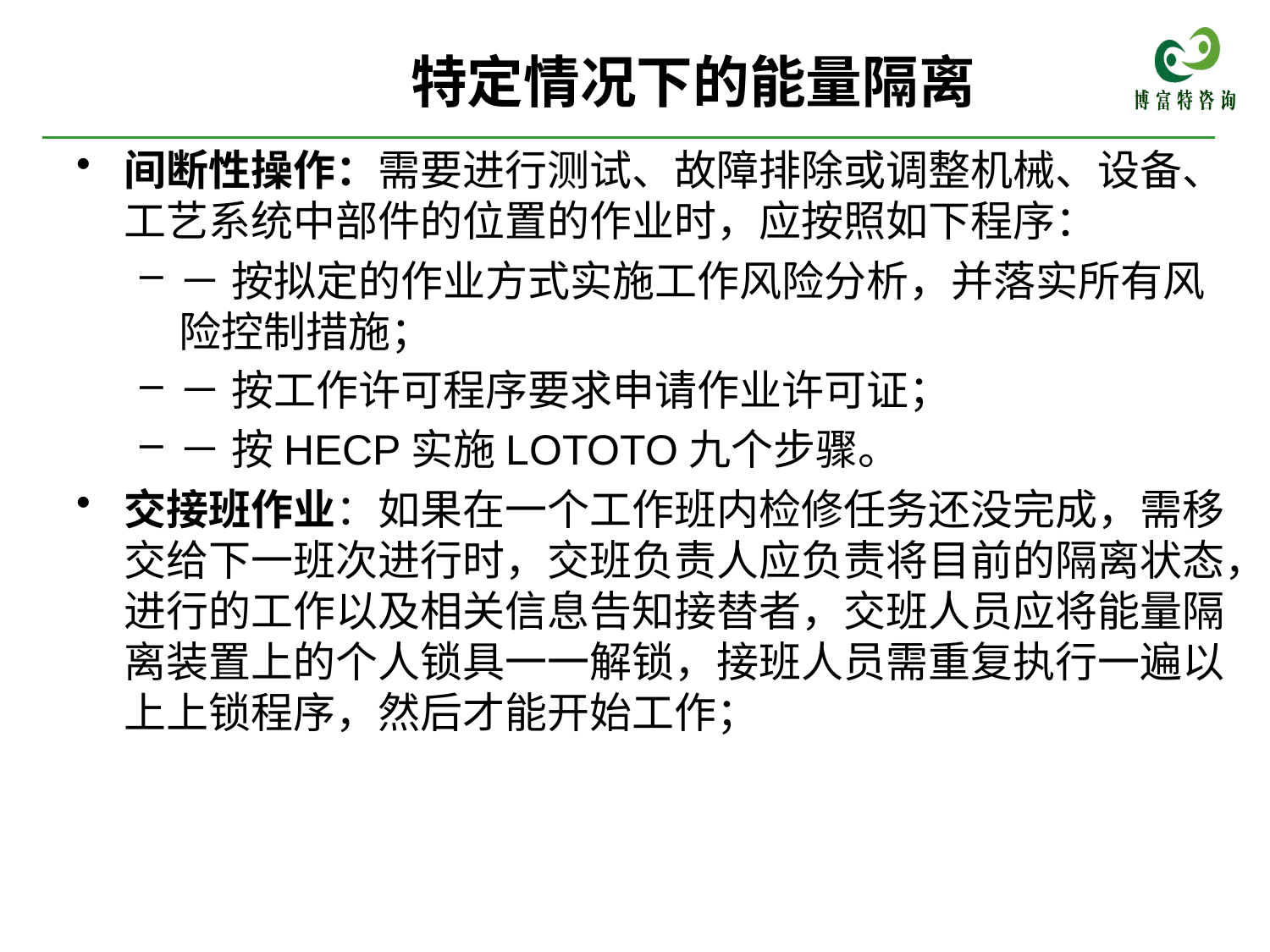

特定情况下的能量隔离
间断性操作：需要进行测试、故障排除或调整机械、设备、工艺系统中部件的位置的作业时，应按照如下程序：
－ 按拟定的作业方式实施工作风险分析，并落实所有风险控制措施；
－ 按工作许可程序要求申请作业许可证；
－ 按HECP实施LOTOTO九个步骤。
交接班作业：如果在一个工作班内检修任务还没完成，需移交给下一班次进行时，交班负责人应负责将目前的隔离状态，进行的工作以及相关信息告知接替者，交班人员应将能量隔离装置上的个人锁具一一解锁，接班人员需重复执行一遍以上上锁程序，然后才能开始工作；